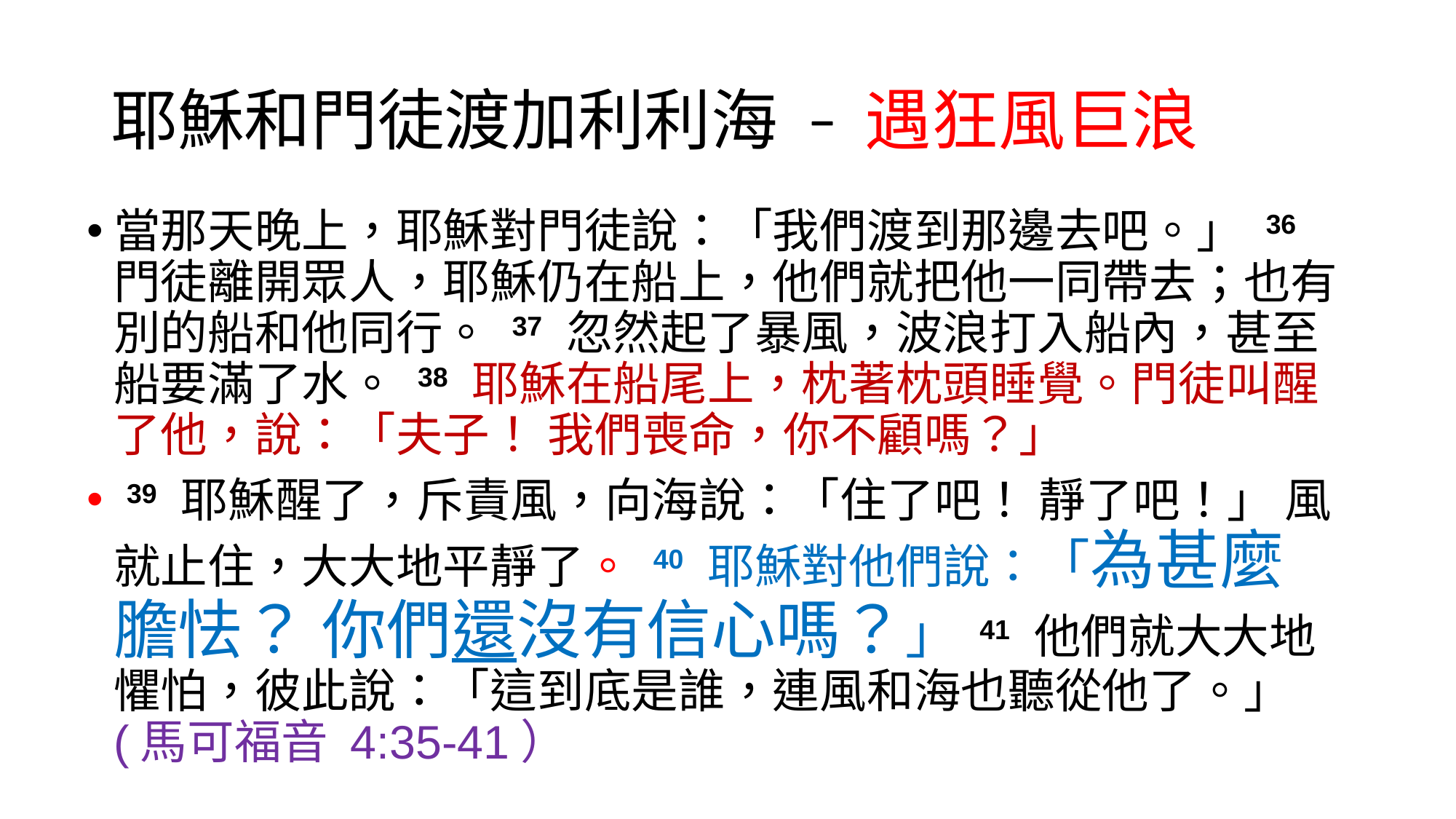

# 耶穌和門徒渡加利利海 - 遇狂風巨浪
當那天晚上，耶穌對門徒說：「我們渡到那邊去吧。」 36 門徒離開眾人，耶穌仍在船上，他們就把他一同帶去；也有別的船和他同行。 37 忽然起了暴風，波浪打入船內，甚至船要滿了水。 38 耶穌在船尾上，枕著枕頭睡覺。門徒叫醒了他，說：「夫子！ 我們喪命，你不顧嗎？」
 39 耶穌醒了，斥責風，向海說：「住了吧！ 靜了吧！」 風就止住，大大地平靜了。 40 耶穌對他們說：「為甚麼膽怯？ 你們還沒有信心嗎？」 41 他們就大大地懼怕，彼此說：「這到底是誰，連風和海也聽從他了。」(馬可福音 4:35-41）